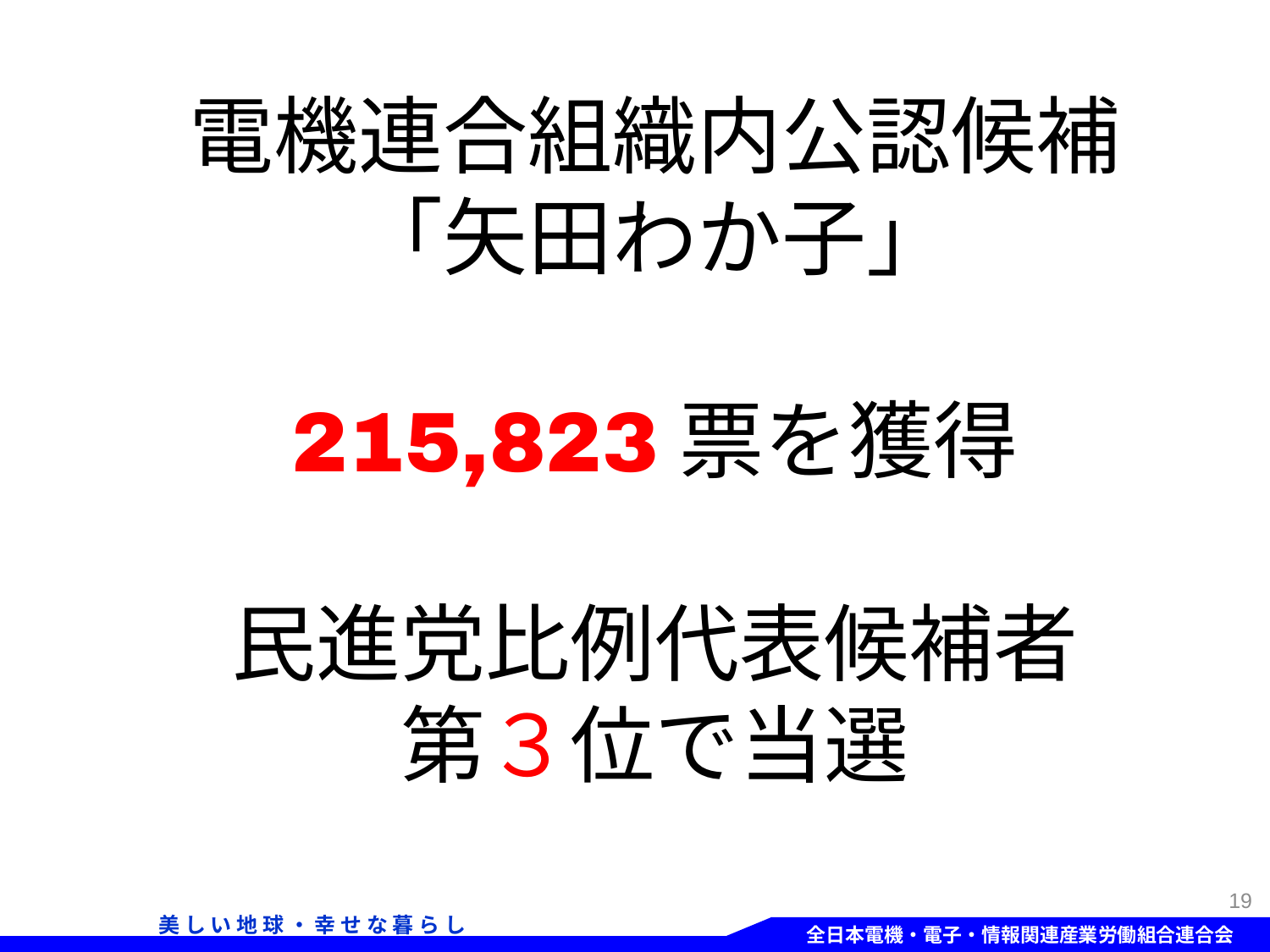

電機連合組織内公認候補
「矢田わか子」

215,823票を獲得

民進党比例代表候補者
第３位で当選
19